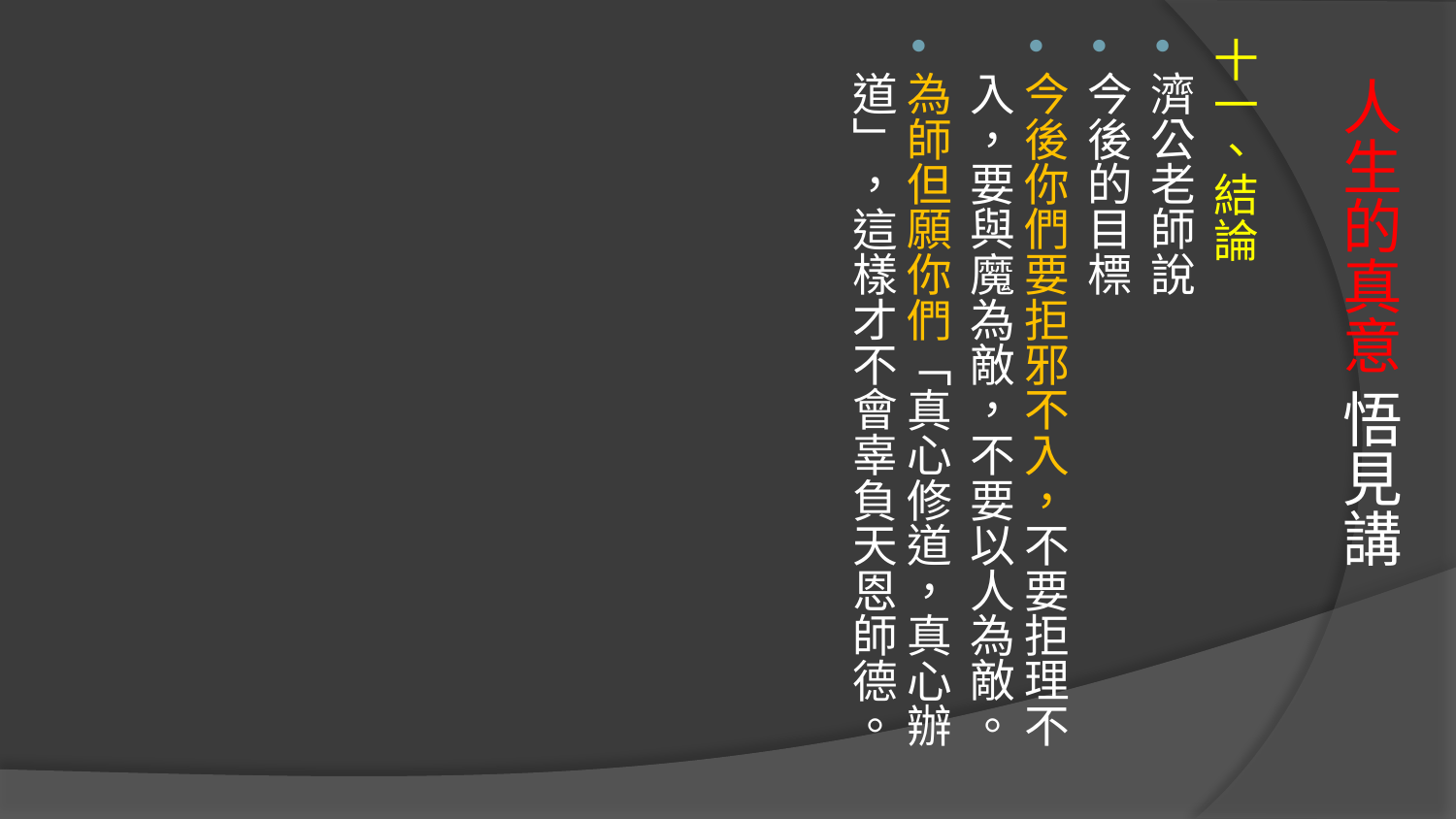

十一、結論
濟公老師說
今後的目標
今後你們要拒邪不入，不要拒理不入，要與魔為敵，不要以人為敵。
為師但願你們「真心修道，真心辦道」，這樣才不會辜負天恩師德。

# 人生的真意 悟見講